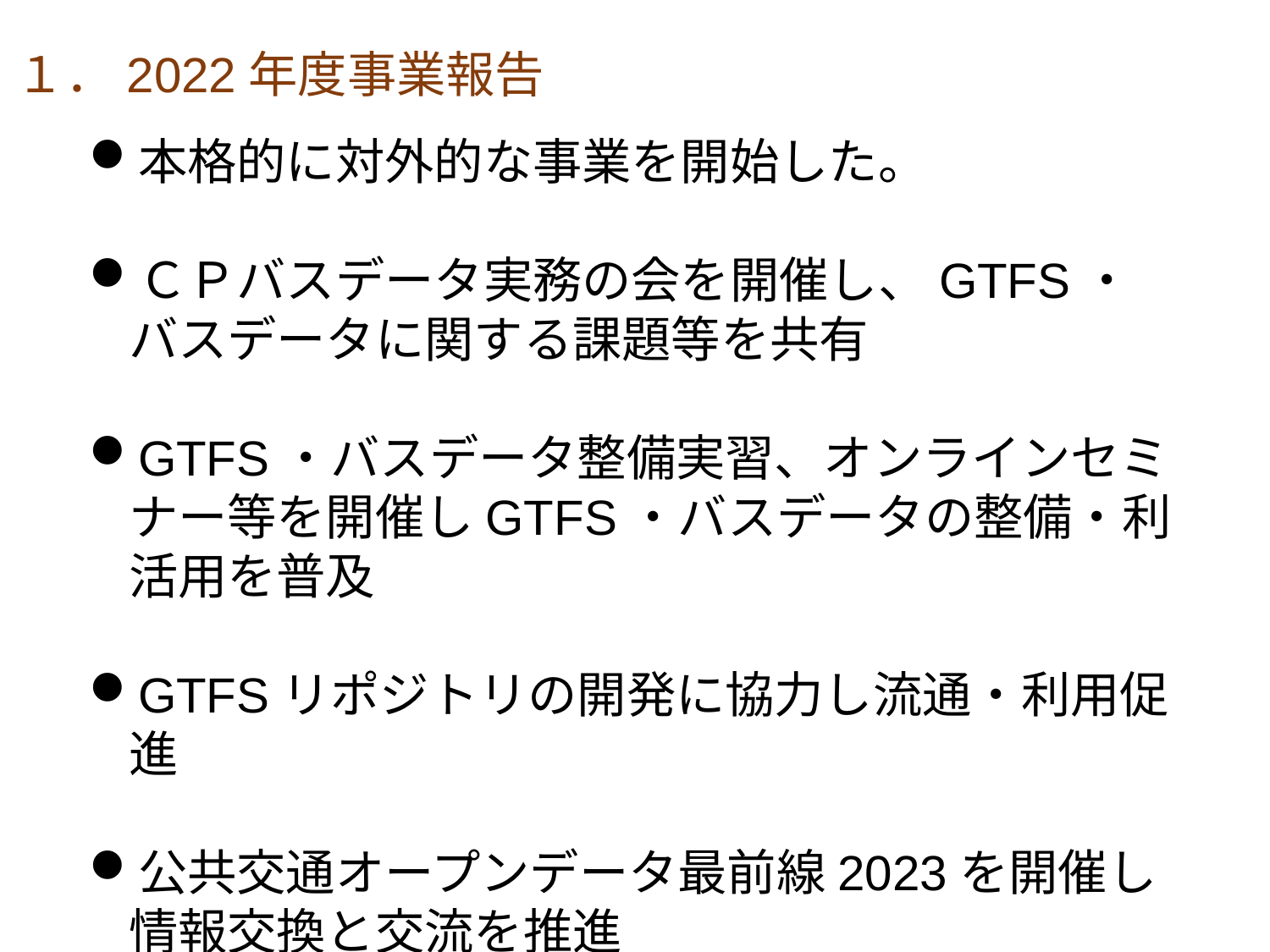

１．2022年度事業報告
本格的に対外的な事業を開始した。

ＣＰバスデータ実務の会を開催し、GTFS・バスデータに関する課題等を共有

GTFS・バスデータ整備実習、オンラインセミナー等を開催しGTFS・バスデータの整備・利活用を普及

GTFSリポジトリの開発に協力し流通・利用促進

公共交通オープンデータ最前線2023を開催し情報交換と交流を推進